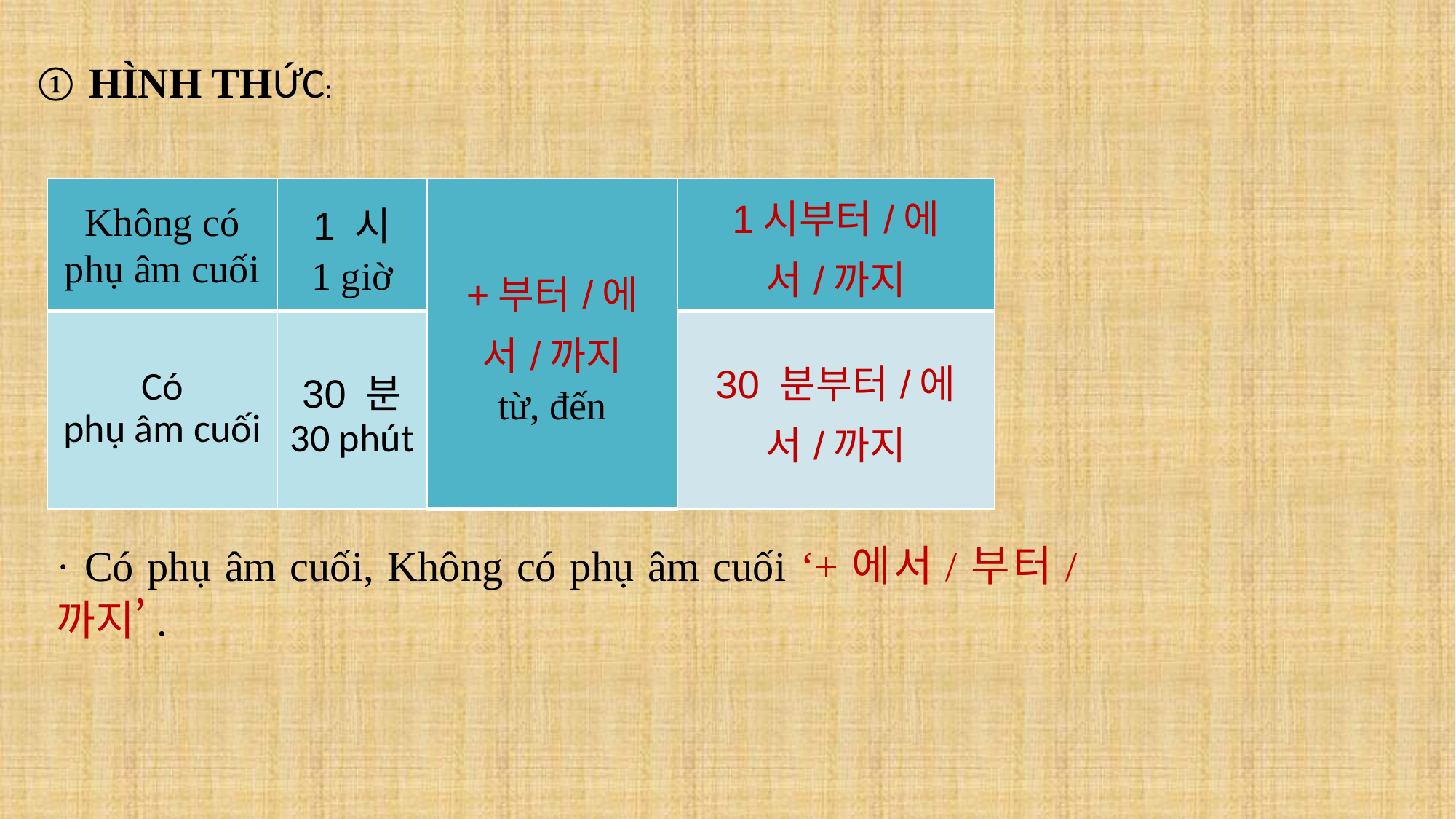

HÌNH THỨC:
| Không có phụ âm cuối | 1 시 1 giờ | +부터/에서/까지 từ, đến | 1시부터/에서/까지 |
| --- | --- | --- | --- |
| Có phụ âm cuối | 30 분 30 phút |  | 30 분부터/에서/까지 |
· Có phụ âm cuối, Không có phụ âm cuối ‘+에서/부터/까지’.